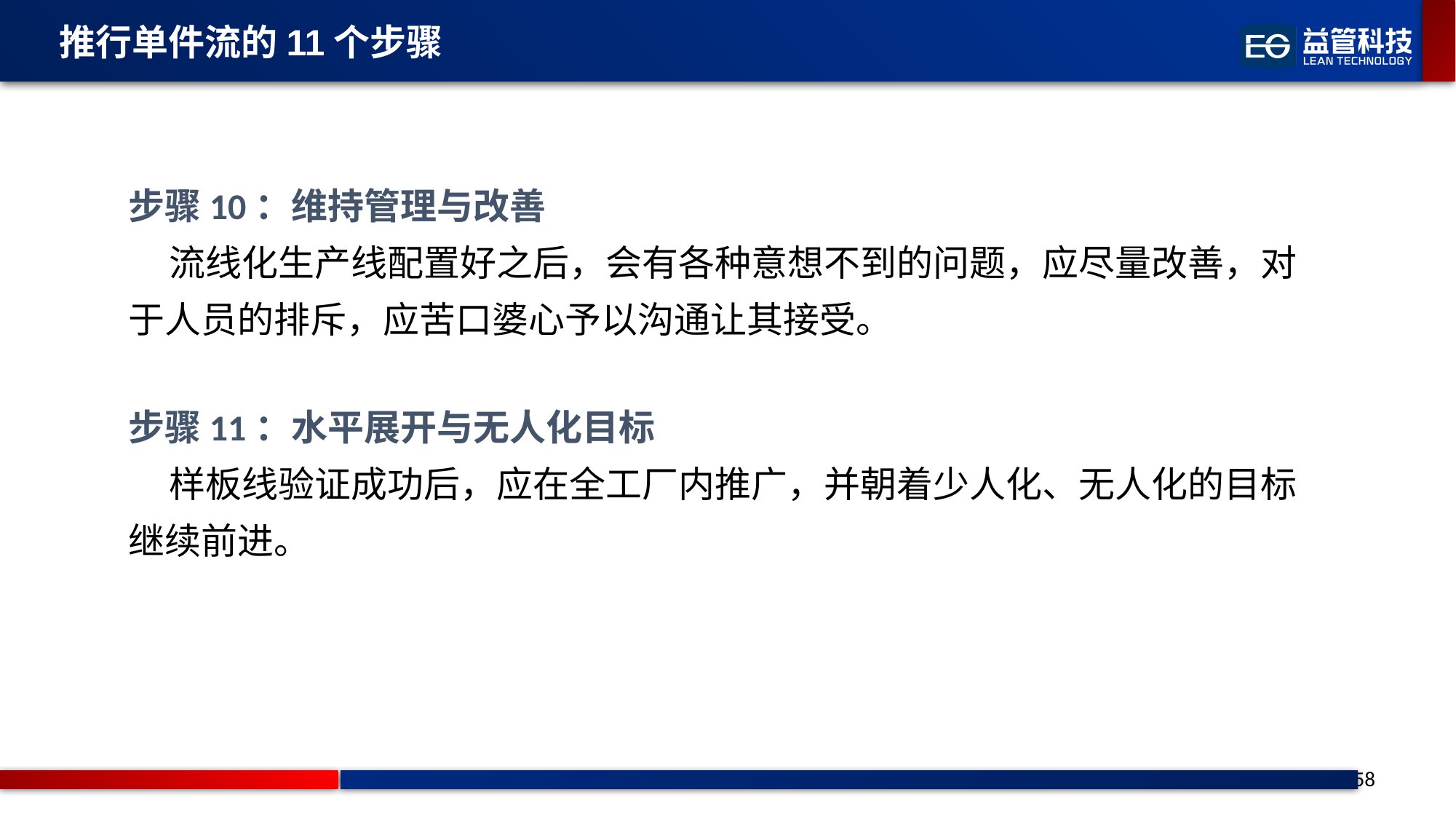

推行单件流的11个步骤
步骤10：维持管理与改善
    流线化生产线配置好之后，会有各种意想不到的问题，应尽量改善，对于人员的排斥，应苦口婆心予以沟通让其接受。
步骤11：水平展开与无人化目标
    样板线验证成功后，应在全工厂内推广，并朝着少人化、无人化的目标继续前进。